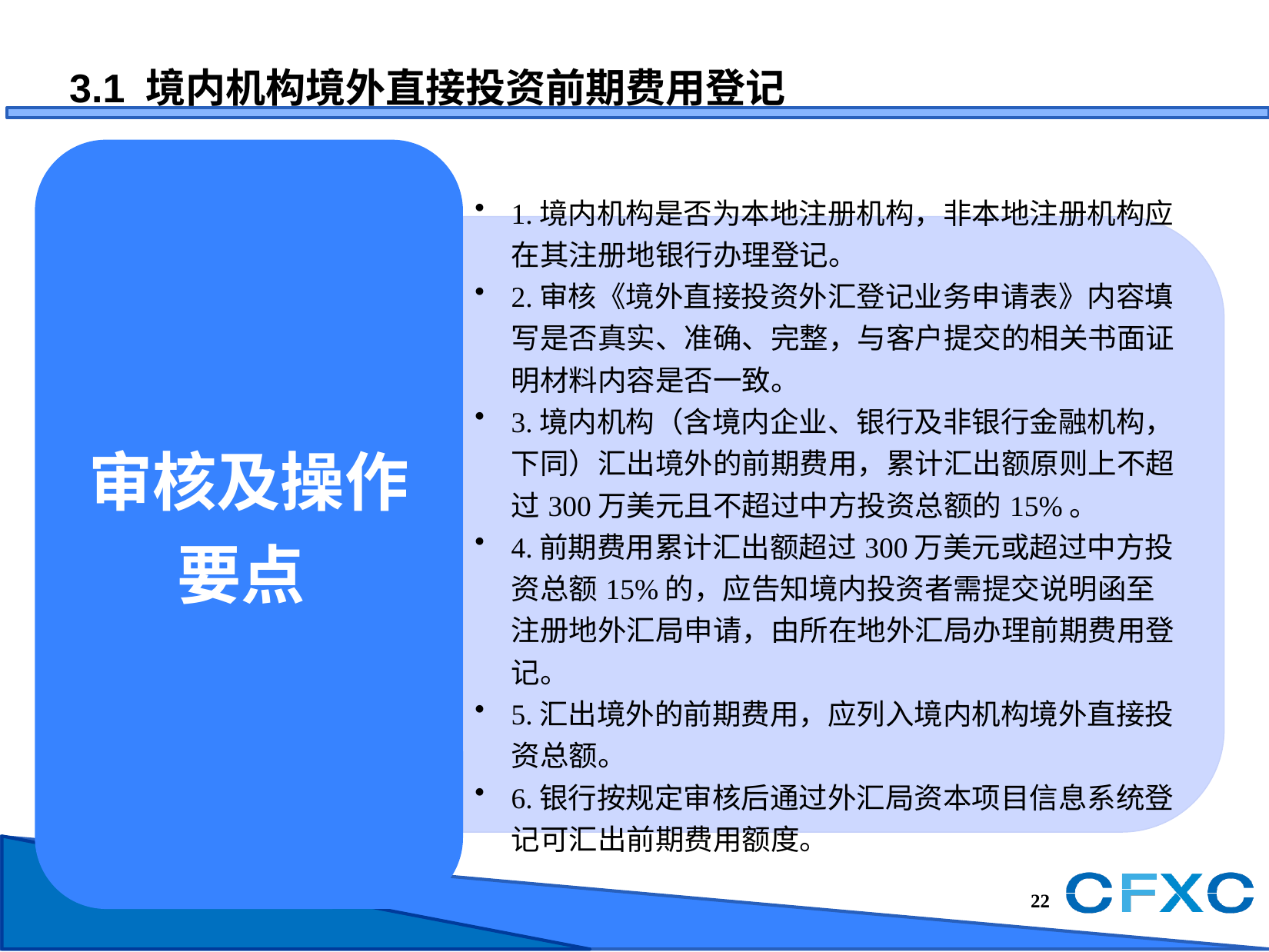

3.1 境内机构境外直接投资前期费用登记
审核及操作要点
1.境内机构是否为本地注册机构，非本地注册机构应在其注册地银行办理登记。
2.审核《境外直接投资外汇登记业务申请表》内容填写是否真实、准确、完整，与客户提交的相关书面证明材料内容是否一致。
3.境内机构（含境内企业、银行及非银行金融机构，下同）汇出境外的前期费用，累计汇出额原则上不超过300万美元且不超过中方投资总额的15%。
4.前期费用累计汇出额超过300万美元或超过中方投资总额15%的，应告知境内投资者需提交说明函至注册地外汇局申请，由所在地外汇局办理前期费用登记。
5.汇出境外的前期费用，应列入境内机构境外直接投资总额。
6.银行按规定审核后通过外汇局资本项目信息系统登记可汇出前期费用额度。
22